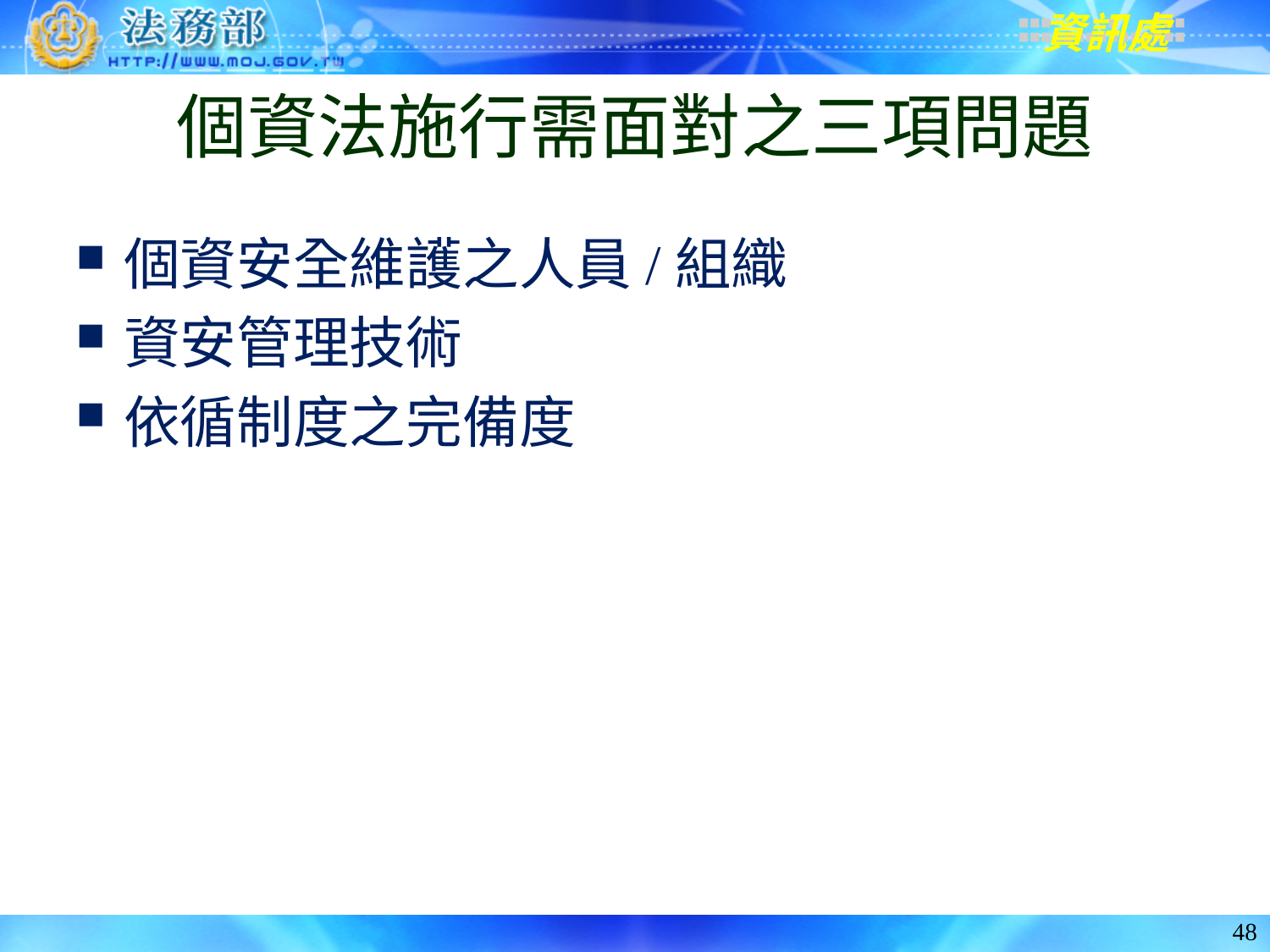

# 個資法施行需面對之三項問題
個資安全維護之人員/組織
資安管理技術
依循制度之完備度